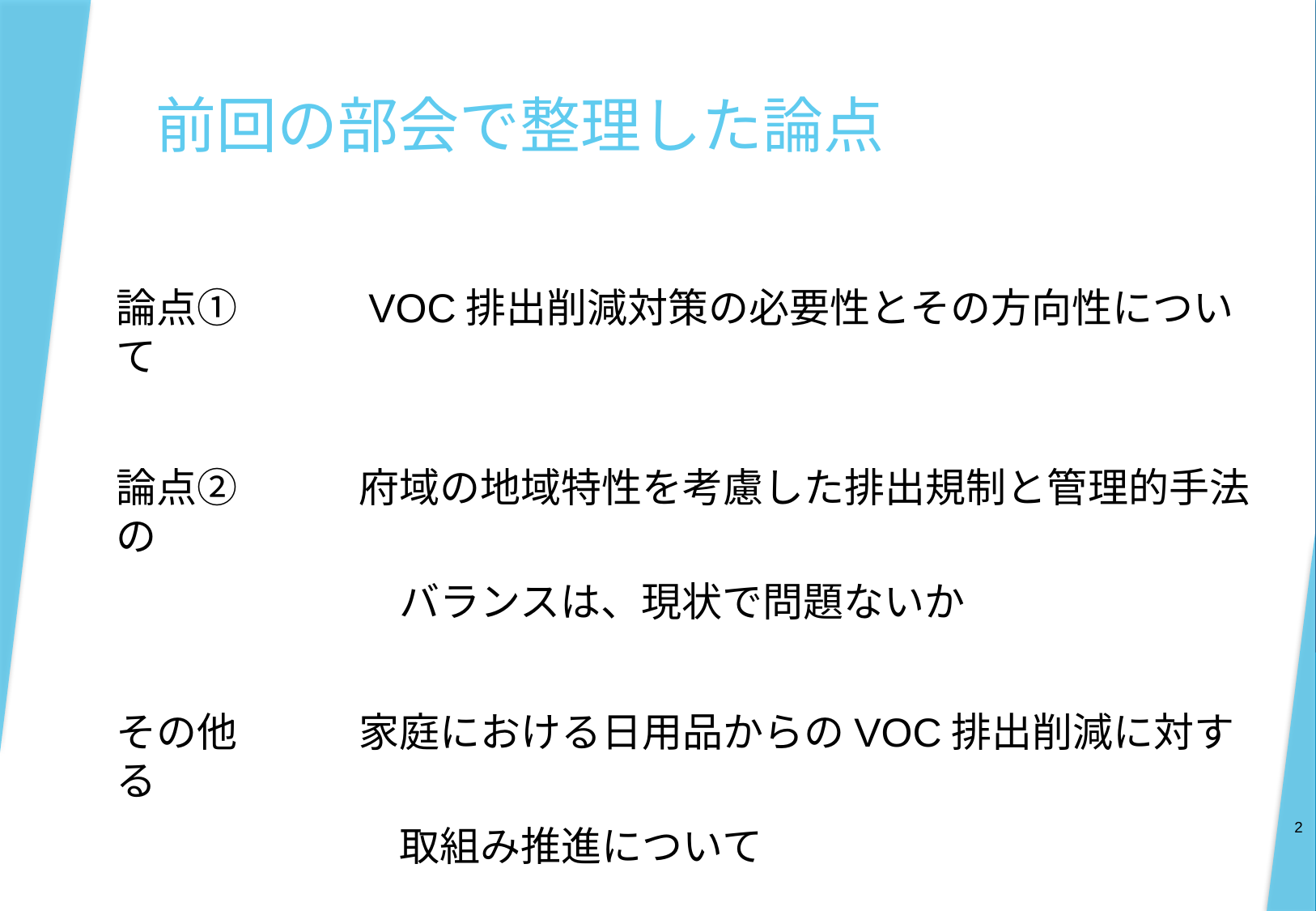

# 前回の部会で整理した論点
論点①　　　VOC排出削減対策の必要性とその方向性について

論点②　　　府域の地域特性を考慮した排出規制と管理的手法の
　　　　　　　バランスは、現状で問題ないか

その他　　　家庭における日用品からのVOC排出削減に対する
　　　　　　　取組み推進について

2